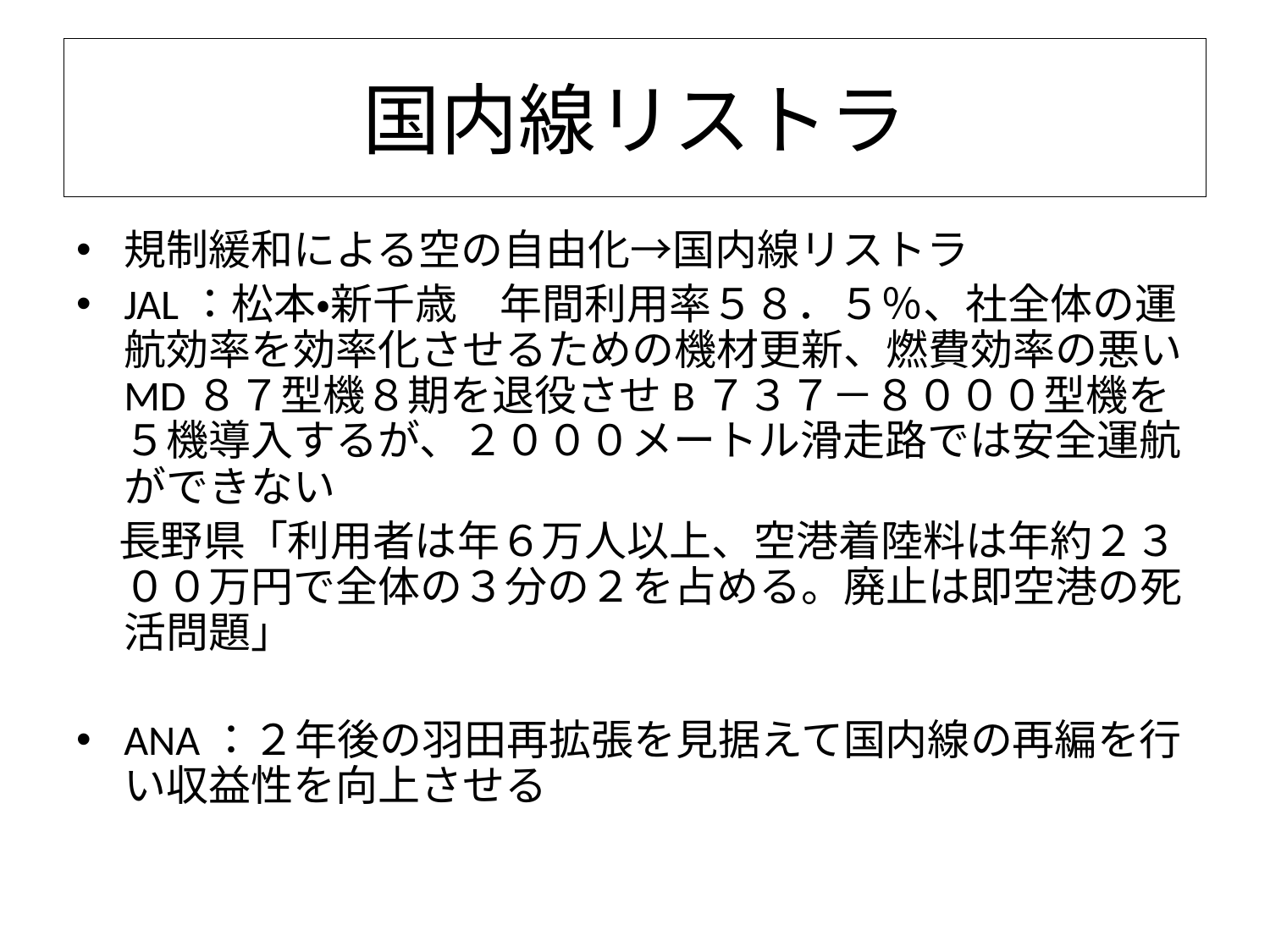

# 国内線リストラ
規制緩和による空の自由化→国内線リストラ
JAL：松本・新千歳　年間利用率５８．５％、社全体の運航効率を効率化させるための機材更新、燃費効率の悪いMD８７型機８期を退役させB７３７－８０００型機を５機導入するが、２０００メートル滑走路では安全運航ができない
　長野県「利用者は年６万人以上、空港着陸料は年約２３００万円で全体の３分の２を占める。廃止は即空港の死活問題」

ANA：２年後の羽田再拡張を見据えて国内線の再編を行い収益性を向上させる